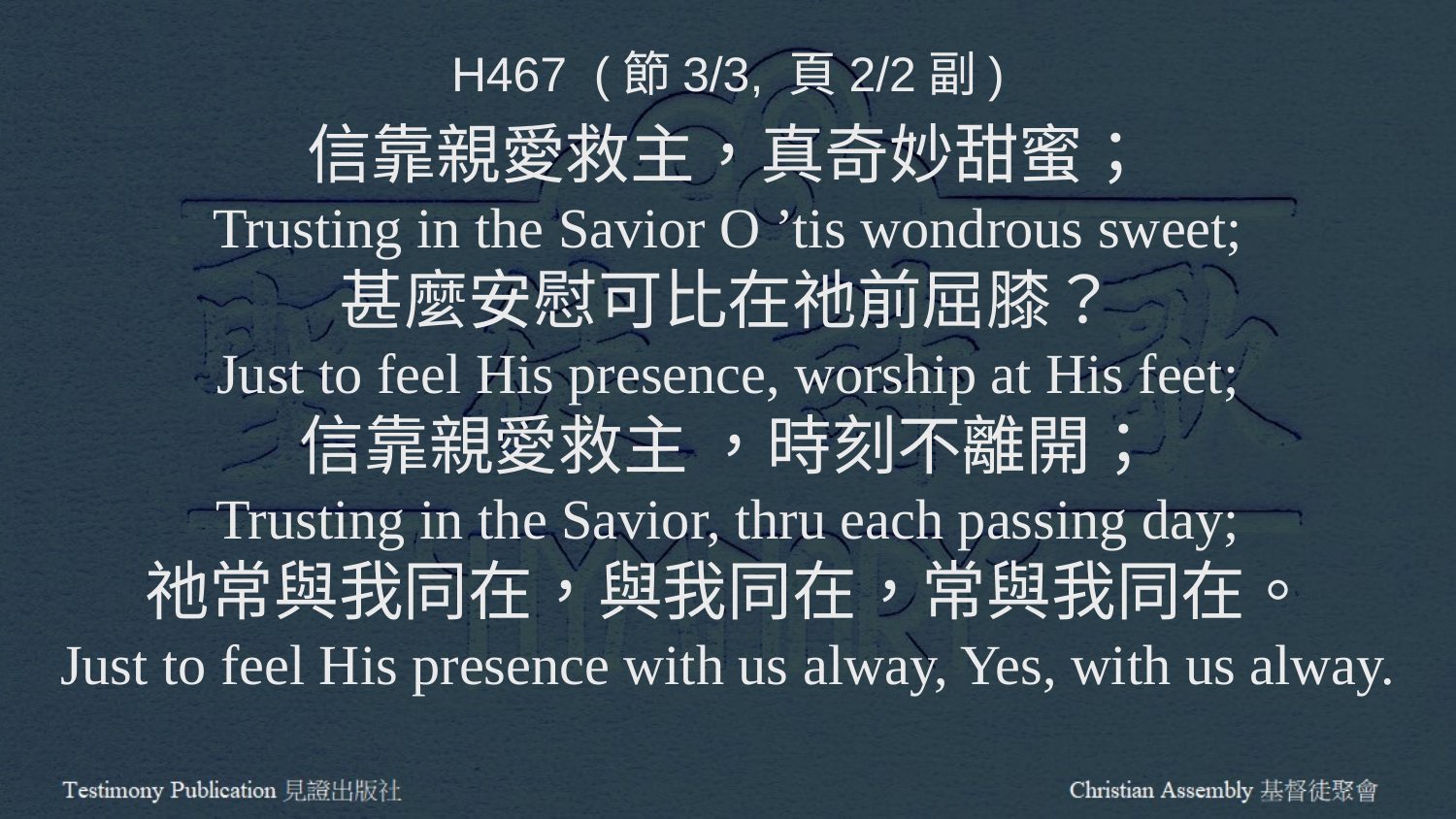

H467  (節3/3, 頁2/2副)
信靠親愛救主，真奇妙甜蜜；
Trusting in the Savior O ’tis wondrous sweet;
甚麼安慰可比在祂前屈膝？
Just to feel His presence, worship at His feet;
信靠親愛救主 ，時刻不離開；
Trusting in the Savior, thru each passing day;
祂常與我同在，與我同在，常與我同在。
Just to feel His presence with us alway, Yes, with us alway.